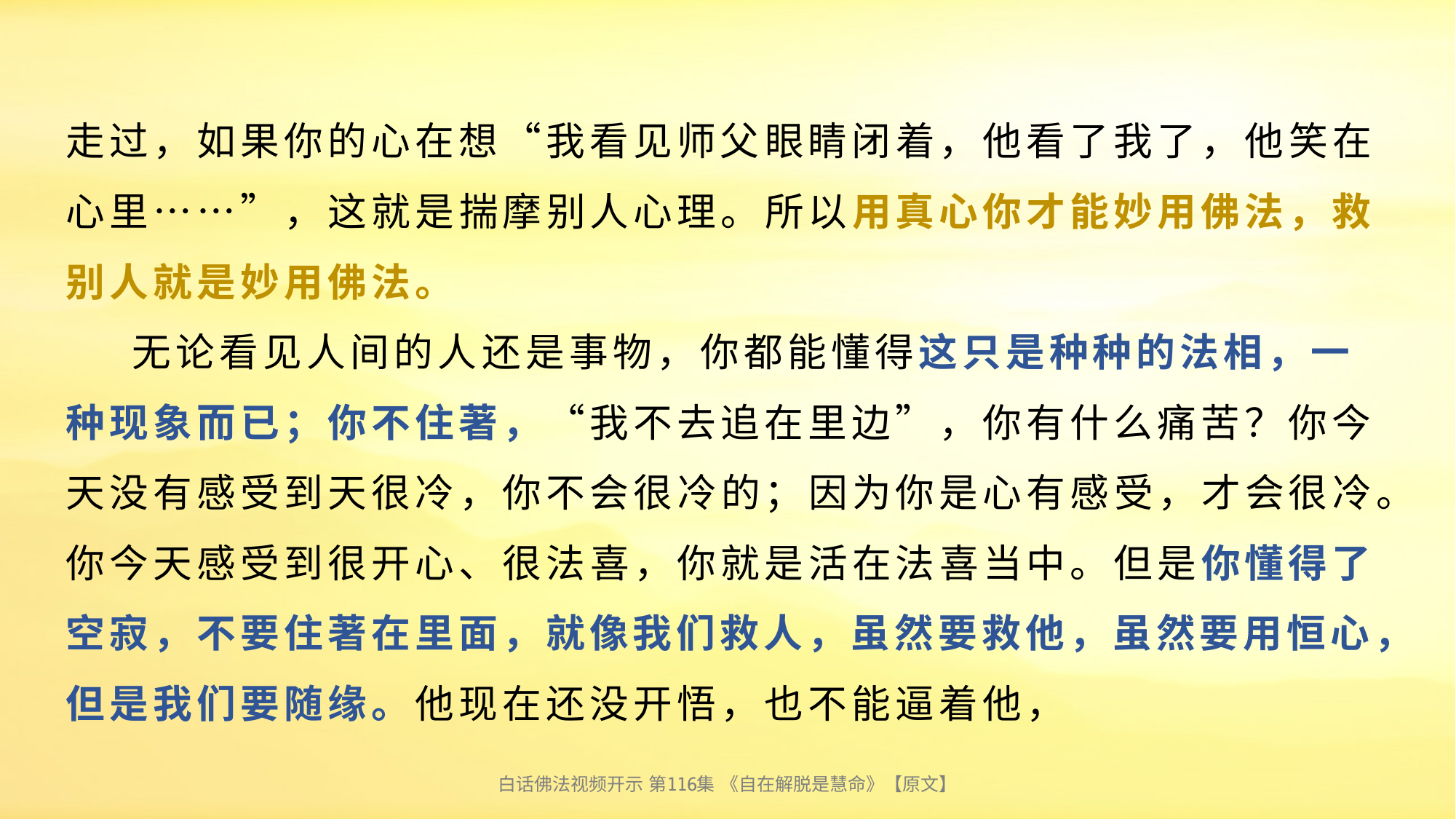

# 走过，如果你的心在想“我看见师父眼睛闭着，他看了我了，他笑在心里……”，这就是揣摩别人心理。所以用真心你才能妙用佛法，救别人就是妙用佛法。 无论看见人间的人还是事物，你都能懂得这只是种种的法相，一种现象而已；你不住著，“我不去追在里边”，你有什么痛苦？你今天没有感受到天很冷，你不会很冷的；因为你是心有感受，才会很冷。你今天感受到很开心、很法喜，你就是活在法喜当中。但是你懂得了空寂，不要住著在里面，就像我们救人，虽然要救他，虽然要用恒心，但是我们要随缘。他现在还没开悟，也不能逼着他，
白话佛法视频开示 第116集 《自在解脱是慧命》【原文】